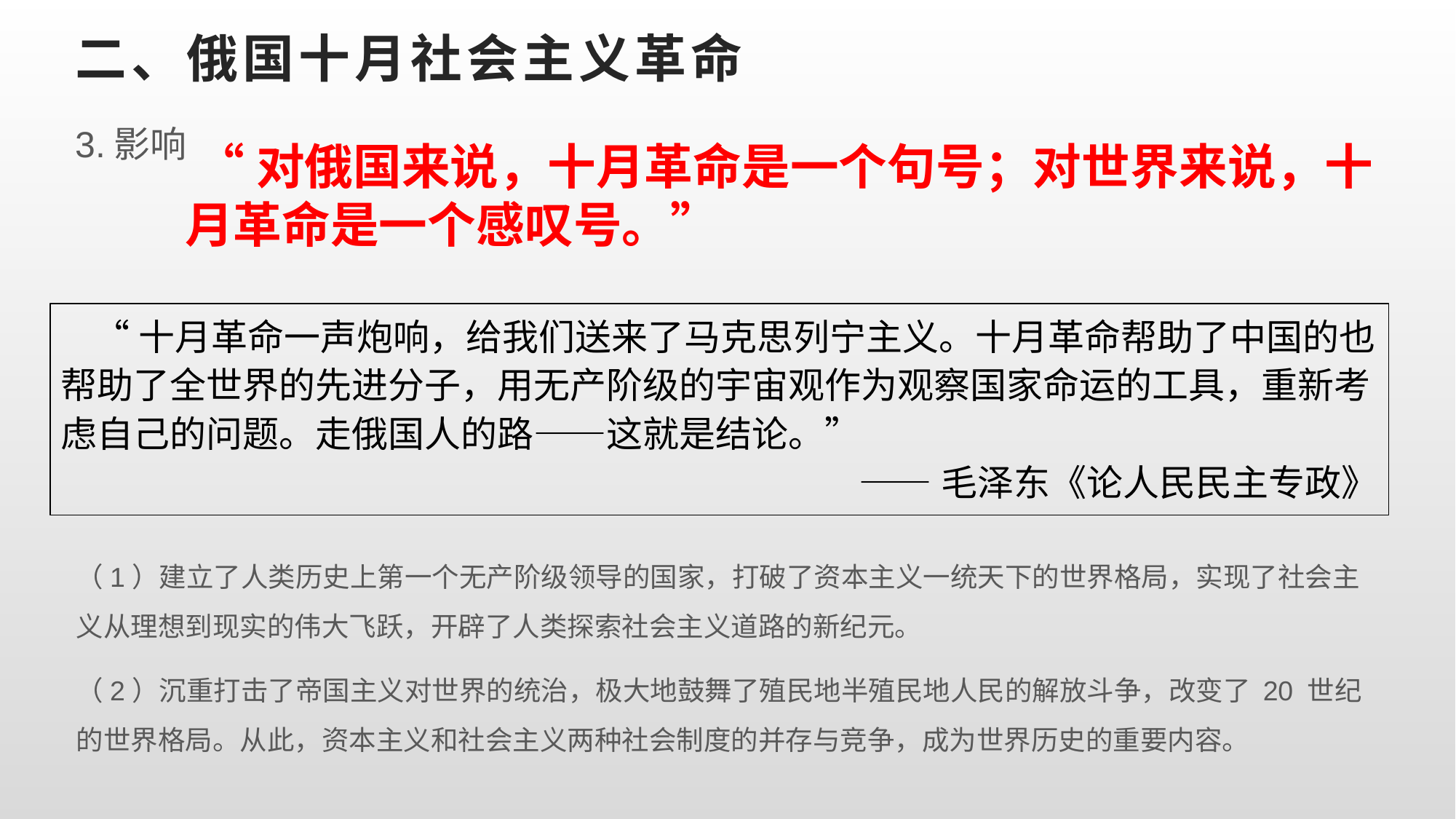

二、俄国十月社会主义革命
3.影响
 “对俄国来说，十月革命是一个句号；对世界来说，十月革命是一个感叹号。”
    “十月革命一声炮响，给我们送来了马克思列宁主义。十月革命帮助了中国的也帮助了全世界的先进分子，用无产阶级的宇宙观作为观察国家命运的工具，重新考虑自己的问题。走俄国人的路——这就是结论。”
                        ——毛泽东《论人民民主专政》
（1）建立了人类历史上第一个无产阶级领导的国家，打破了资本主义一统天下的世界格局，实现了社会主义从理想到现实的伟大飞跃，开辟了人类探索社会主义道路的新纪元。
（2）沉重打击了帝国主义对世界的统治，极大地鼓舞了殖民地半殖民地人民的解放斗争，改变了 20 世纪的世界格局。从此，资本主义和社会主义两种社会制度的并存与竞争，成为世界历史的重要内容。